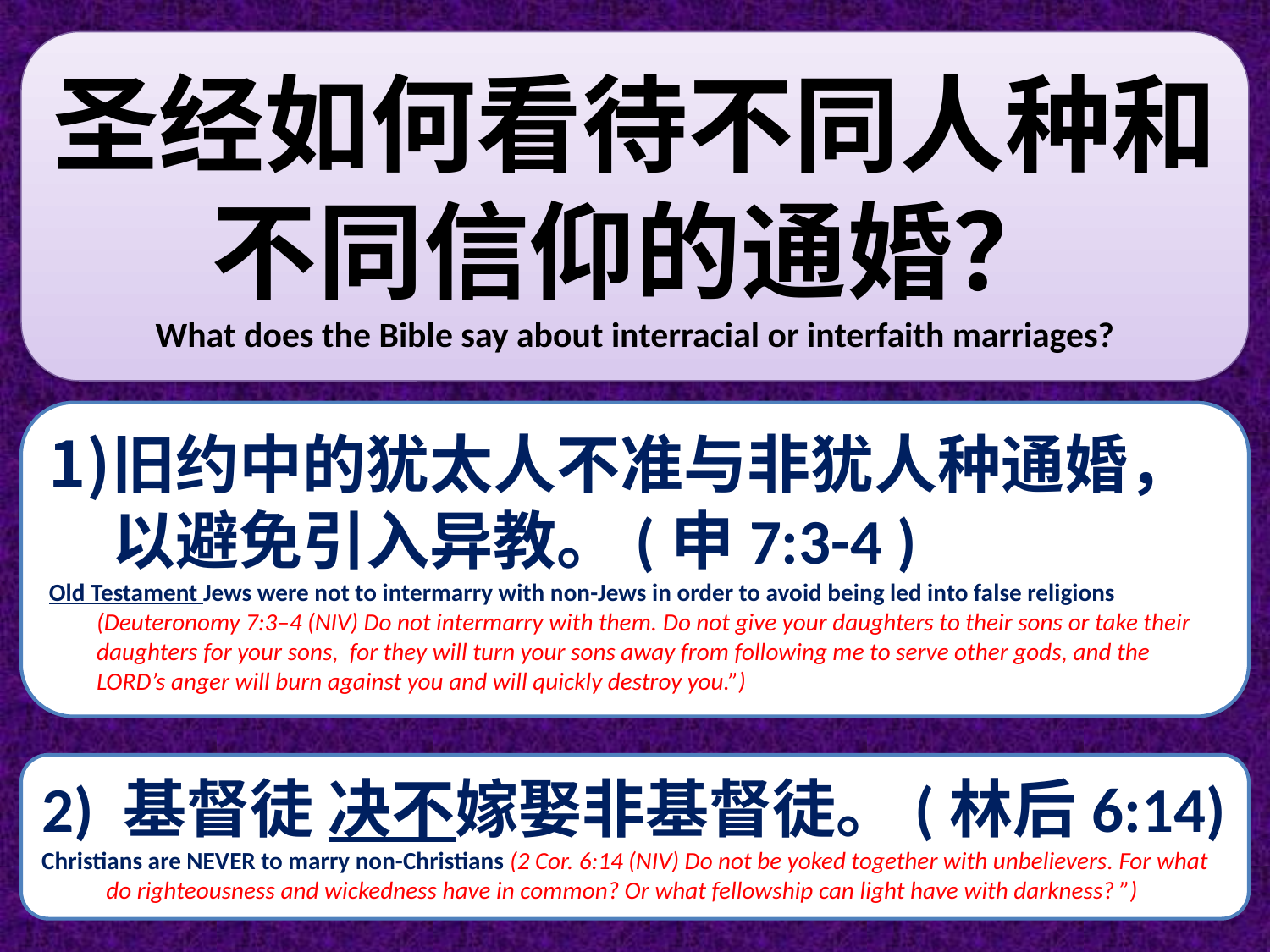

圣经如何看待不同人种和不同信仰的通婚？
What does the Bible say about interracial or interfaith marriages?
旧约中的犹太人不准与非犹人种通婚，以避免引入异教。(申7:3-4 )
Old Testament Jews were not to intermarry with non-Jews in order to avoid being led into false religions (Deuteronomy 7:3–4 (NIV) Do not intermarry with them. Do not give your daughters to their sons or take their daughters for your sons,  for they will turn your sons away from following me to serve other gods, and the Lord’s anger will burn against you and will quickly destroy you.”)
2) 基督徒 决不嫁娶非基督徒。(林后6:14)
Christians are NEVER to marry non-Christians (2 Cor. 6:14 (NIV) Do not be yoked together with unbelievers. For what do righteousness and wickedness have in common? Or what fellowship can light have with darkness? ”)